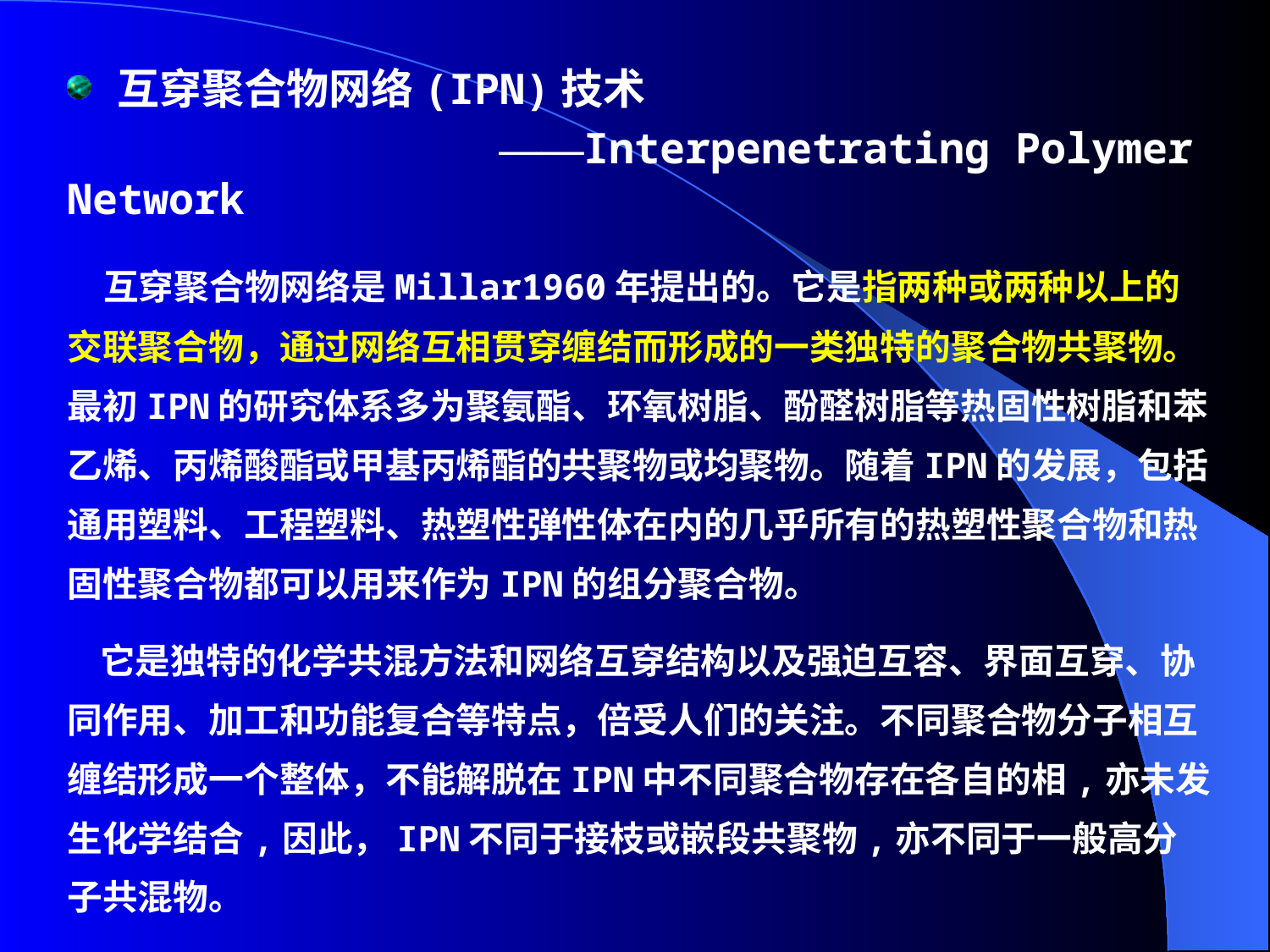

互穿聚合物网络(IPN)技术
                 ——Interpenetrating Polymer Network
   互穿聚合物网络是Millar1960年提出的。它是指两种或两种以上的交联聚合物，通过网络互相贯穿缠结而形成的一类独特的聚合物共聚物。最初IPN的研究体系多为聚氨酯、环氧树脂、酚醛树脂等热固性树脂和苯乙烯、丙烯酸酯或甲基丙烯酯的共聚物或均聚物。随着IPN的发展，包括通用塑料、工程塑料、热塑性弹性体在内的几乎所有的热塑性聚合物和热固性聚合物都可以用来作为IPN的组分聚合物。
   它是独特的化学共混方法和网络互穿结构以及强迫互容、界面互穿、协同作用、加工和功能复合等特点，倍受人们的关注。不同聚合物分子相互缠结形成一个整体，不能解脱在IPN中不同聚合物存在各自的相,亦未发生化学结合,因此，IPN不同于接枝或嵌段共聚物,亦不同于一般高分子共混物。